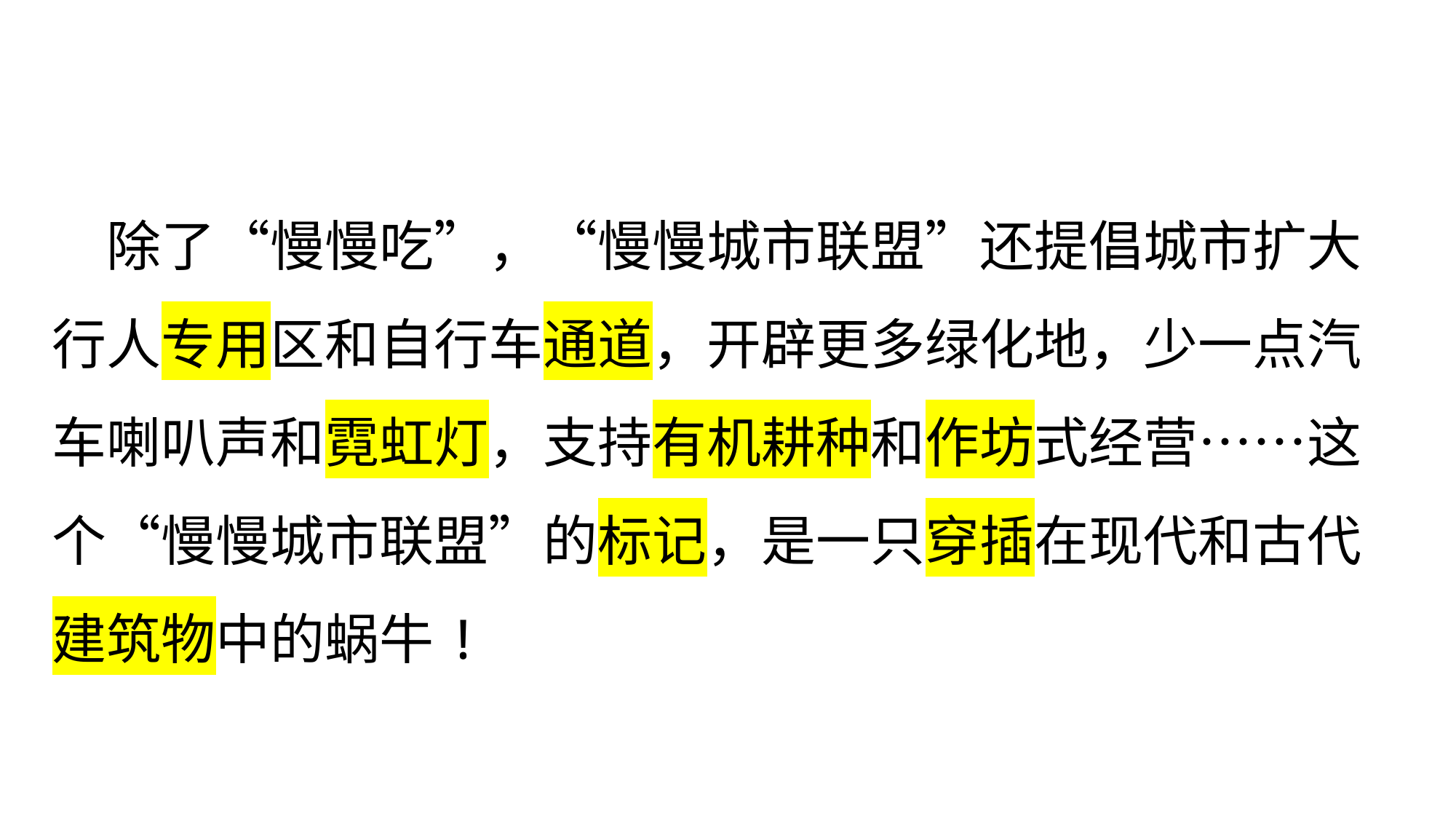

除了“慢慢吃”，“慢慢城市联盟”还提倡城市扩大行人专用区和自行车通道，开辟更多绿化地，少一点汽车喇叭声和霓虹灯，支持有机耕种和作坊式经营……这个“慢慢城市联盟”的标记，是一只穿插在现代和古代建筑物中的蜗牛!